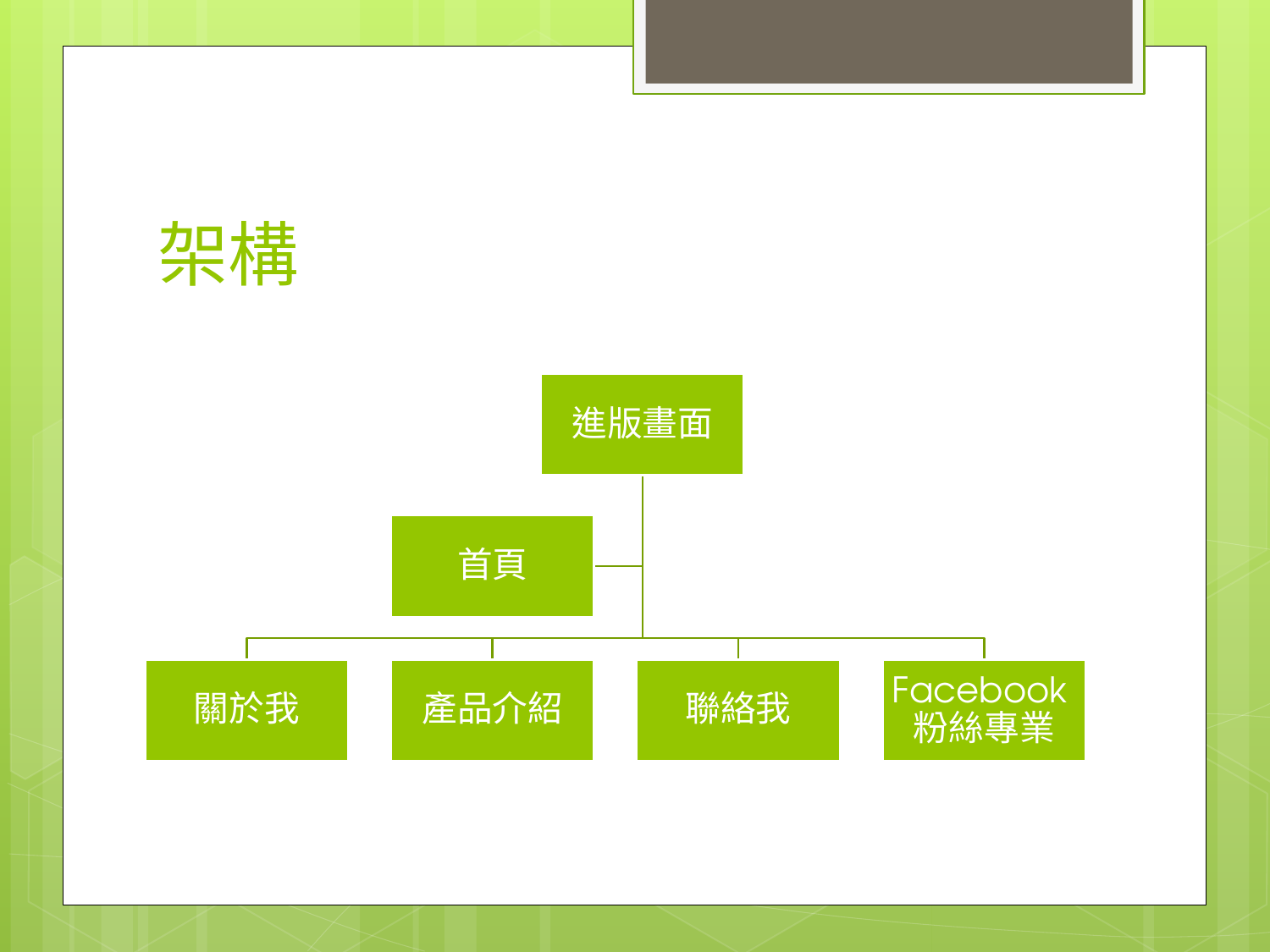

# 架構
進版畫面
關於我
產品介紹
聯絡我
Facebook粉絲專業
首頁